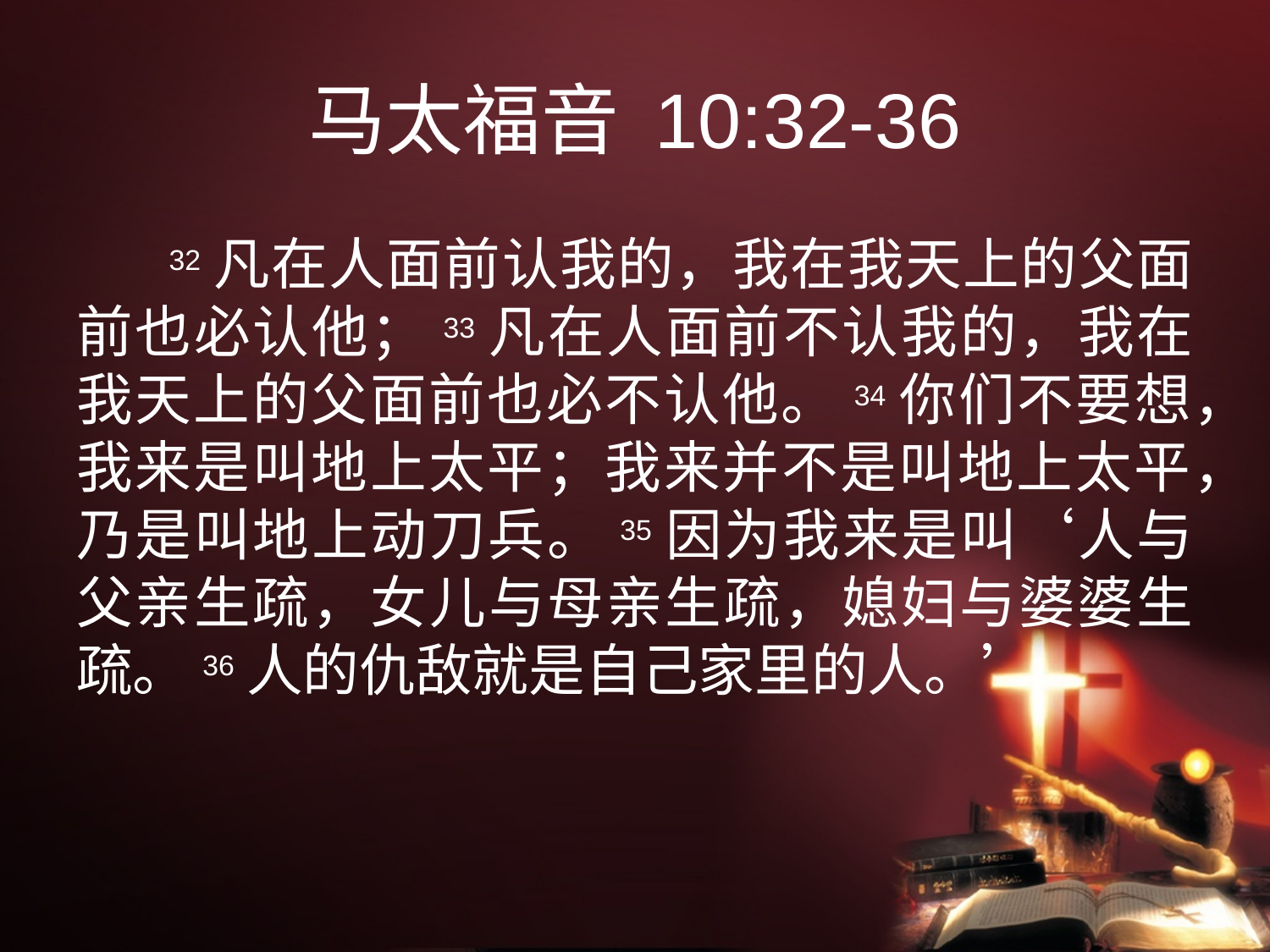

# 马太福音 10:32-36
          32凡在人面前认我的，我在我天上的父面前也必认他；33凡在人面前不认我的，我在我天上的父面前也必不认他。34你们不要想，我来是叫地上太平；我来并不是叫地上太平，乃是叫地上动刀兵。35因为我来是叫‘人与父亲生疏，女儿与母亲生疏，媳妇与婆婆生疏。36人的仇敌就是自己家里的人。’